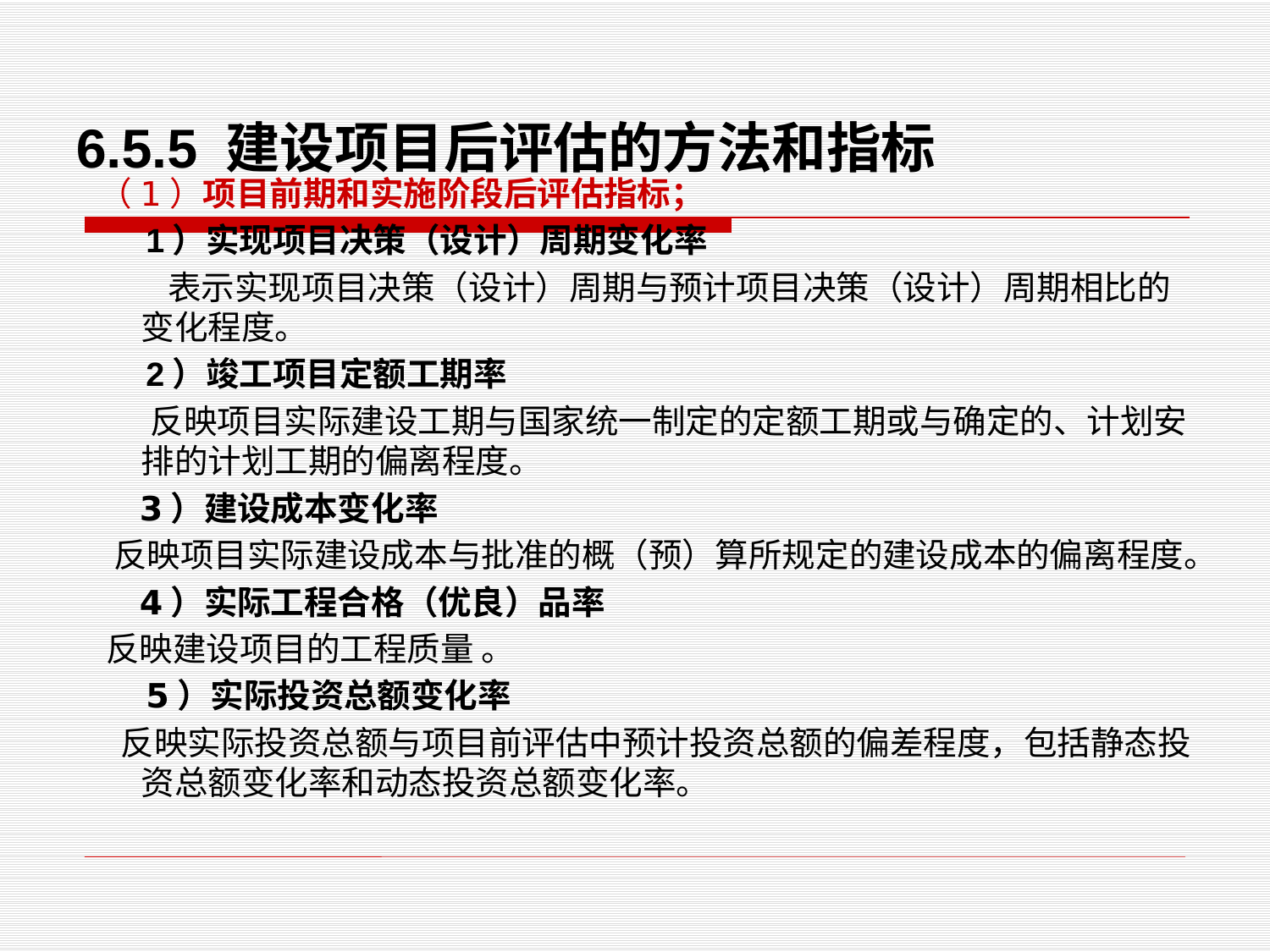

# 6.5.5 建设项目后评估的方法和指标
  （1）项目前期和实施阶段后评估指标；
      1）实现项目决策（设计）周期变化率
           表示实现项目决策（设计）周期与预计项目决策（设计）周期相比的变化程度。
      2）竣工项目定额工期率
         反映项目实际建设工期与国家统一制定的定额工期或与确定的、计划安排的计划工期的偏离程度。
      3）建设成本变化率
    反映项目实际建设成本与批准的概（预）算所规定的建设成本的偏离程度。
      4）实际工程合格（优良）品率
   反映建设项目的工程质量 。
      5）实际投资总额变化率
     反映实际投资总额与项目前评估中预计投资总额的偏差程度，包括静态投资总额变化率和动态投资总额变化率。